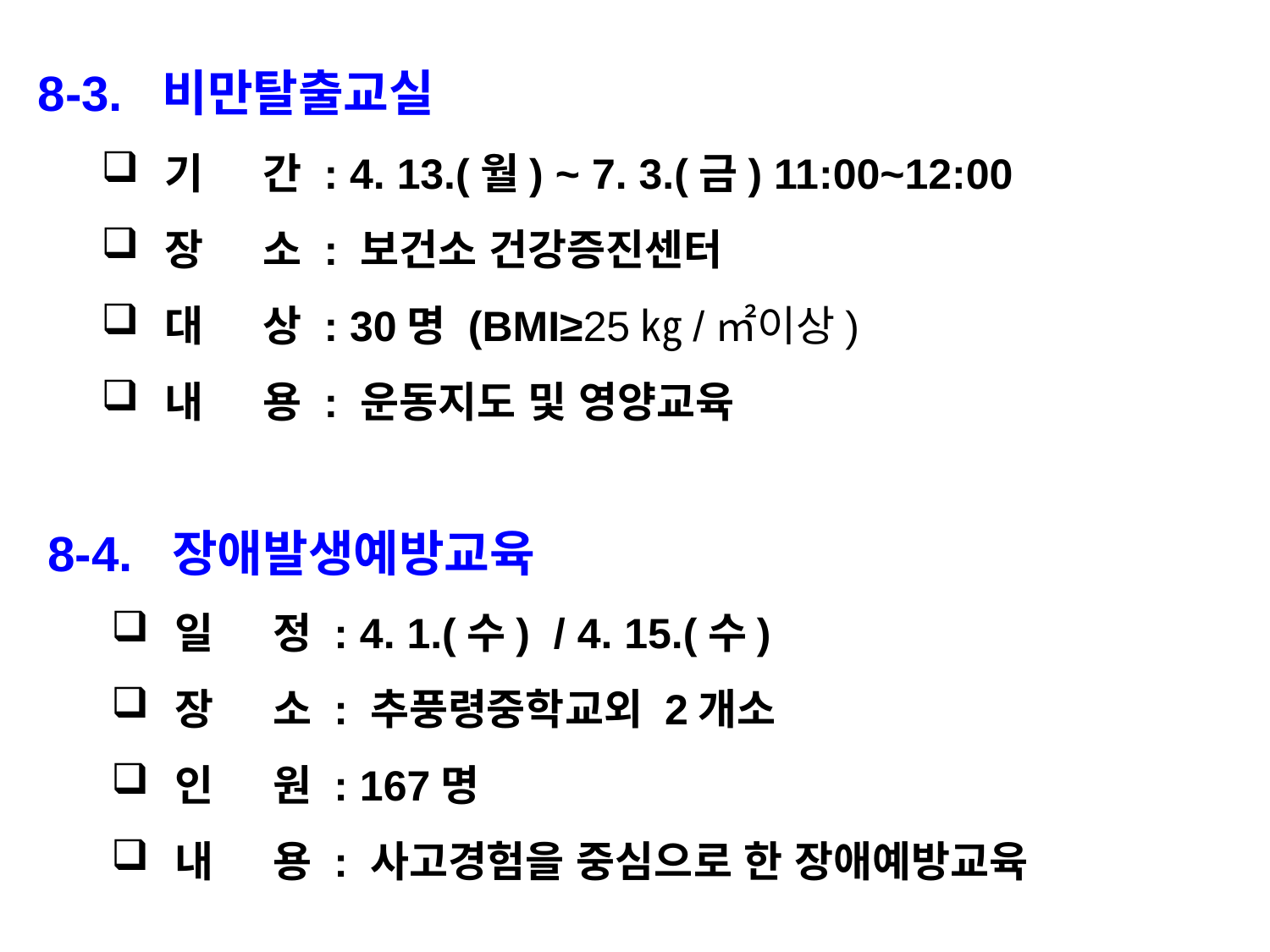

8-3.  비만탈출교실
기     간 : 4. 13.(월) ~ 7. 3.(금) 11:00~12:00
장     소 : 보건소 건강증진센터
대     상 : 30명 (BMI≥25㎏/㎡이상)
내     용 : 운동지도 및 영양교육

8-4.  장애발생예방교육
일     정 : 4. 1.(수)  / 4. 15.(수)
장     소 : 추풍령중학교외 2개소
인     원 : 167명
내     용 : 사고경험을 중심으로 한 장애예방교육